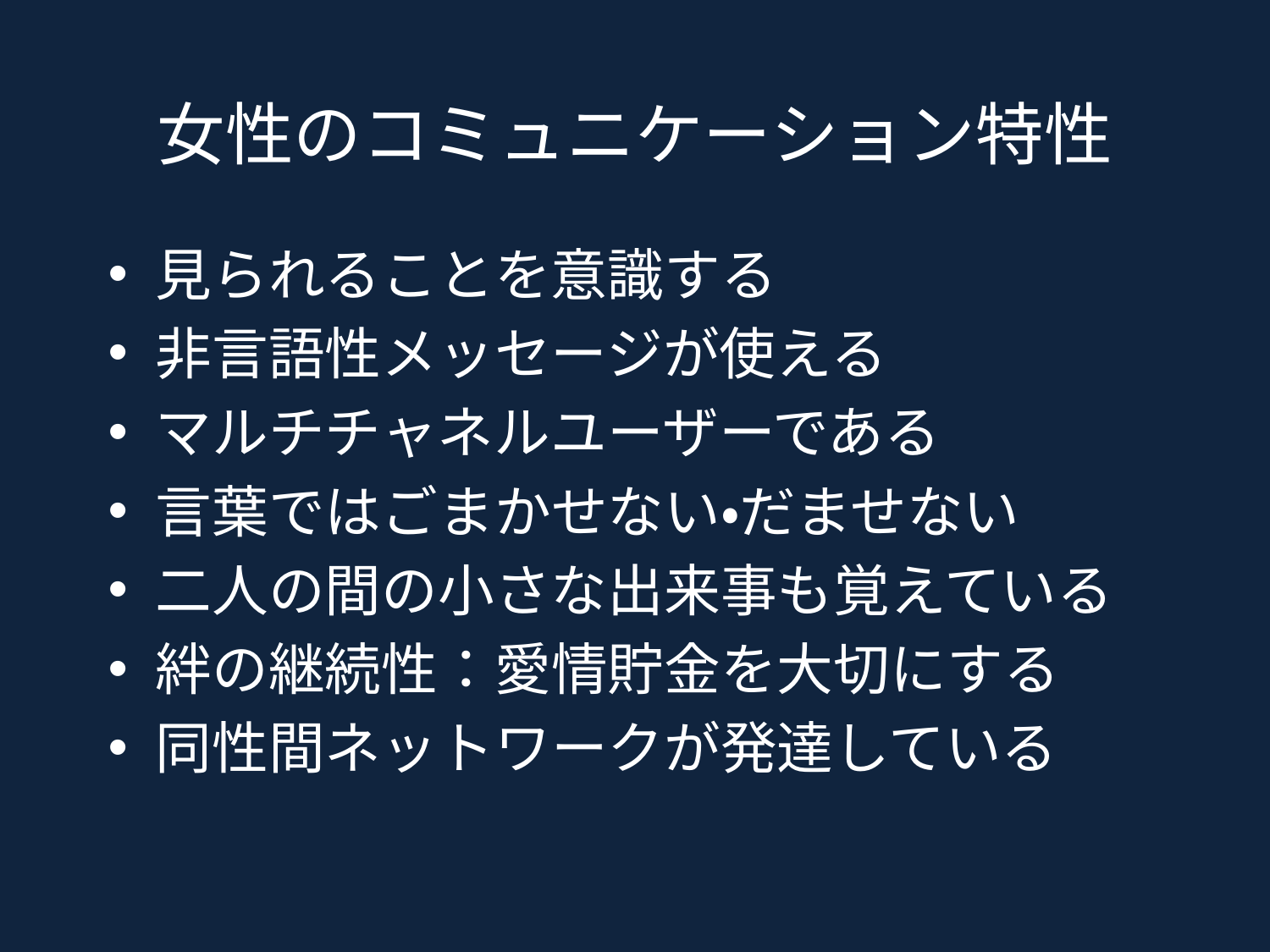

# 女性のコミュニケーション特性
見られることを意識する
非言語性メッセージが使える
マルチチャネルユーザーである
言葉ではごまかせない・だませない
二人の間の小さな出来事も覚えている
絆の継続性：愛情貯金を大切にする
同性間ネットワークが発達している